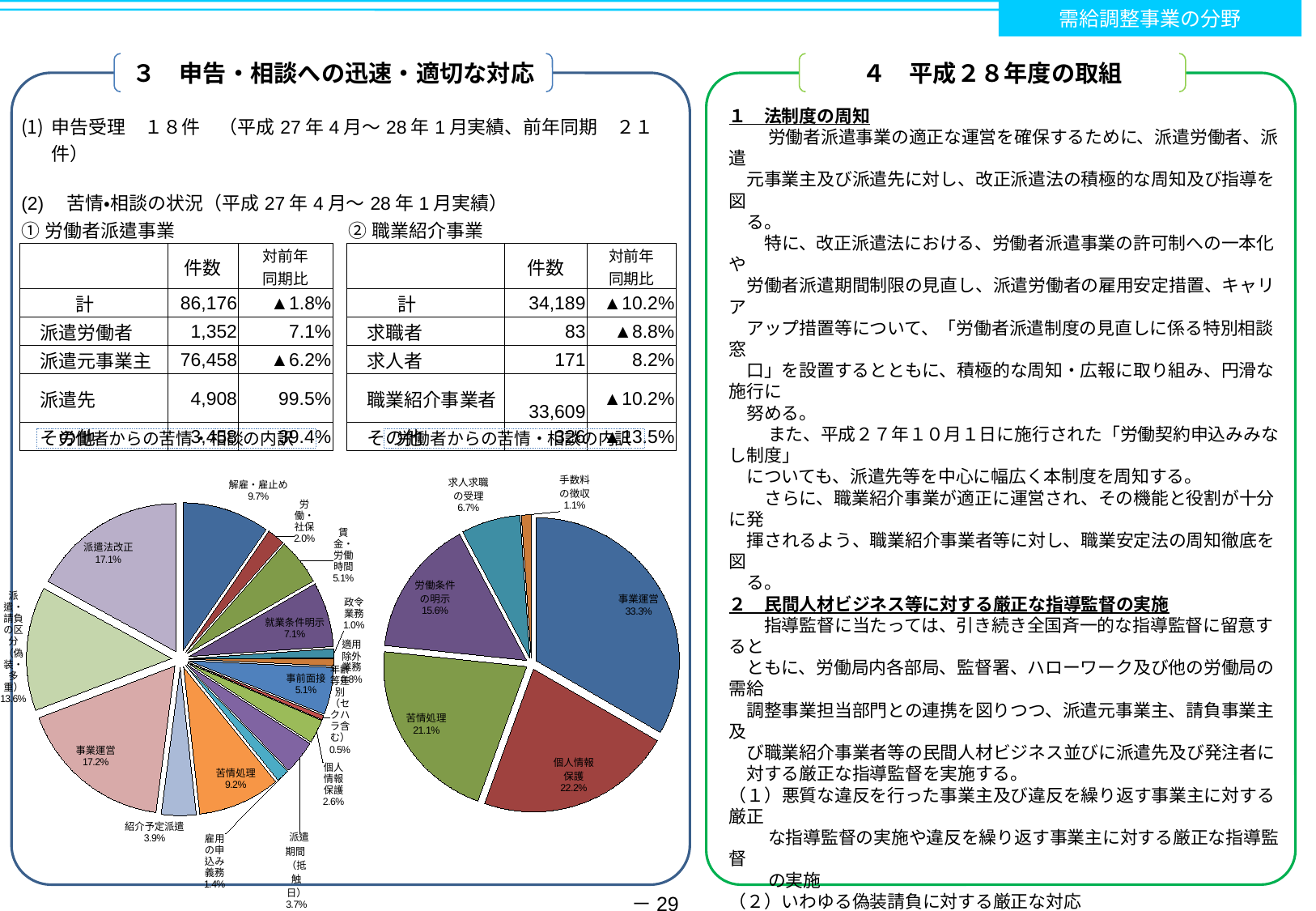

需給調整事業の分野

３　申告・相談への迅速・適切な対応
４　平成２８年度の取組

１　法制度の周知
　　 労働者派遣事業の適正な運営を確保するために、派遣労働者、派遣
　元事業主及び派遣先に対し、改正派遣法の積極的な周知及び指導を図
　る。
　　特に、改正派遣法における、労働者派遣事業の許可制への一本化や
　労働者派遣期間制限の見直し、派遣労働者の雇用安定措置、キャリア
　アップ措置等について、「労働者派遣制度の見直しに係る特別相談窓
　口」を設置するとともに、積極的な周知・広報に取り組み、円滑な施行に
　努める。
　　 また、平成２７年１０月１日に施行された「労働契約申込みみなし制度」
　についても、派遣先等を中心に幅広く本制度を周知する。
　　さらに、職業紹介事業が適正に運営され、その機能と役割が十分に発
　揮されるよう、職業紹介事業者等に対し、職業安定法の周知徹底を図
　る。
２　民間人材ビジネス等に対する厳正な指導監督の実施
　　指導監督に当たっては、引き続き全国斉一的な指導監督に留意すると
　ともに、労働局内各部局、監督署、ハローワーク及び他の労働局の需給
　調整事業担当部門との連携を図りつつ、派遣元事業主、請負事業主及
　び職業紹介事業者等の民間人材ビジネス並びに派遣先及び発注者に
　対する厳正な指導監督を実施する。
（１）悪質な違反を行った事業主及び違反を繰り返す事業主に対する厳正
　　 な指導監督の実施や違反を繰り返す事業主に対する厳正な指導監督
　　 の実施
（２）いわゆる偽装請負に対する厳正な対応
（３）違反が多発する業界に対する集中的な指導監督の実施
（４）職業紹介事業者に対する指導監督の徹底
３　労働者からの申告・苦情相談への迅速かつ適切な対応
　 　派遣労働者等からの申告、苦情相談については、正確な内容の把握
　に努めるとともに、問題が認められる事案については、迅速かつ適切に
　対応する。
　　 また、派遣労働者等に対しては、リーフレット等の配布や派遣労働者セ
　ミナーの開催により、法制度の周知に努める。
４　許可申請・届出の迅速な処理
　　労働者派遣事業、職業紹介事業の許可申請・届出の処理に当たって
　は、本社機能が集中している東京労働局における処理の重要性が高い
　ことを十分認識し、迅速な処理を行う。
| 申告受理　１８件　（平成27年4月～28年1月実績、前年同期　２１件） |  |  |  |  |  |  |
| --- | --- | --- | --- | --- | --- | --- |
| (2)　苦情・相談の状況（平成27年4月～28年1月実績） |  |  |  |  |  |  |
| ①労働者派遣事業 |  |  |  | ②職業紹介事業 |  |  |
|  | 件数 | 対前年 同期比 |  |  | 件数 | 対前年 同期比 |
| 計 | 86,176 | ▲1.8% |  | 計 | 34,189 | ▲10.2% |
| 派遣労働者 | 1,352 | 7.1% |  | 求職者 | 83 | ▲8.8% |
| 派遣元事業主 | 76,458 | ▲6.2% |  | 求人者 | 171 | 8.2% |
| 派遣先 | 4,908 | 99.5% |  | 職業紹介事業者 | 33,609 | ▲10.2% |
| その他 | 3,458 | 39.4% |  | その他 | 326 | ▲13.5% |

### Chart

| Category |  |  |
|---|---|---|
| 解雇・雇止め | 0.09707971586424625 | 123.0 |
| 労働・社保 | 0.01973164956590371 | 25.0 |
| 賃金・労働時間 | 0.05130228887134965 | 65.0 |
| 就業条件明示 | 0.07103393843725335 | 90.0 |
| 政令業務 | 0.010260457774269928 | 13.0 |
| 適用除外業務 | 0.007892659826361484 | 10.0 |
| 事前面接 | 0.05130228887134965 | 65.0 |
| 年齢等差別（セクハラ含む） | 0.004735595895816891 | 6.0 |
| 個人情報保護 | 0.026045777426992895 | 33.0 |
| 派遣期間（抵触日） | 0.037095501183898975 | 47.0 |
| 雇用の申込み義務 | 0.014206787687450671 | 18.0 |
| 苦情処理 | 0.09155485398579322 | 116.0 |
| 紹介予定派遣 | 0.03867403314917127 | 49.0 |
| 事業運営 | 0.17205998421468036 | 218.0 |
| 派遣・請負の区分（偽装・多重） | 0.13575374901341752 | 172.0 |
| 派遣法改正 | 0.1712707182320442 | 217.0 |
労働者からの苦情・相談の内訳

### Chart

| Category |
|---|
労働者からの苦情・相談の内訳

### Chart

| Category |  |  |
|---|---|---|
| 事業運営 | 0.3333333333333333 | 30.0 |
| 個人情報保護 | 0.2222222222222222 | 20.0 |
| 苦情処理 | 0.2111111111111111 | 19.0 |
| 労働条件の明示 | 0.15555555555555556 | 14.0 |
| 求人求職の受理 | 0.06666666666666667 | 6.0 |
| 手数料の徴収 | 0.011111111111111112 | 1.0 |
－29－